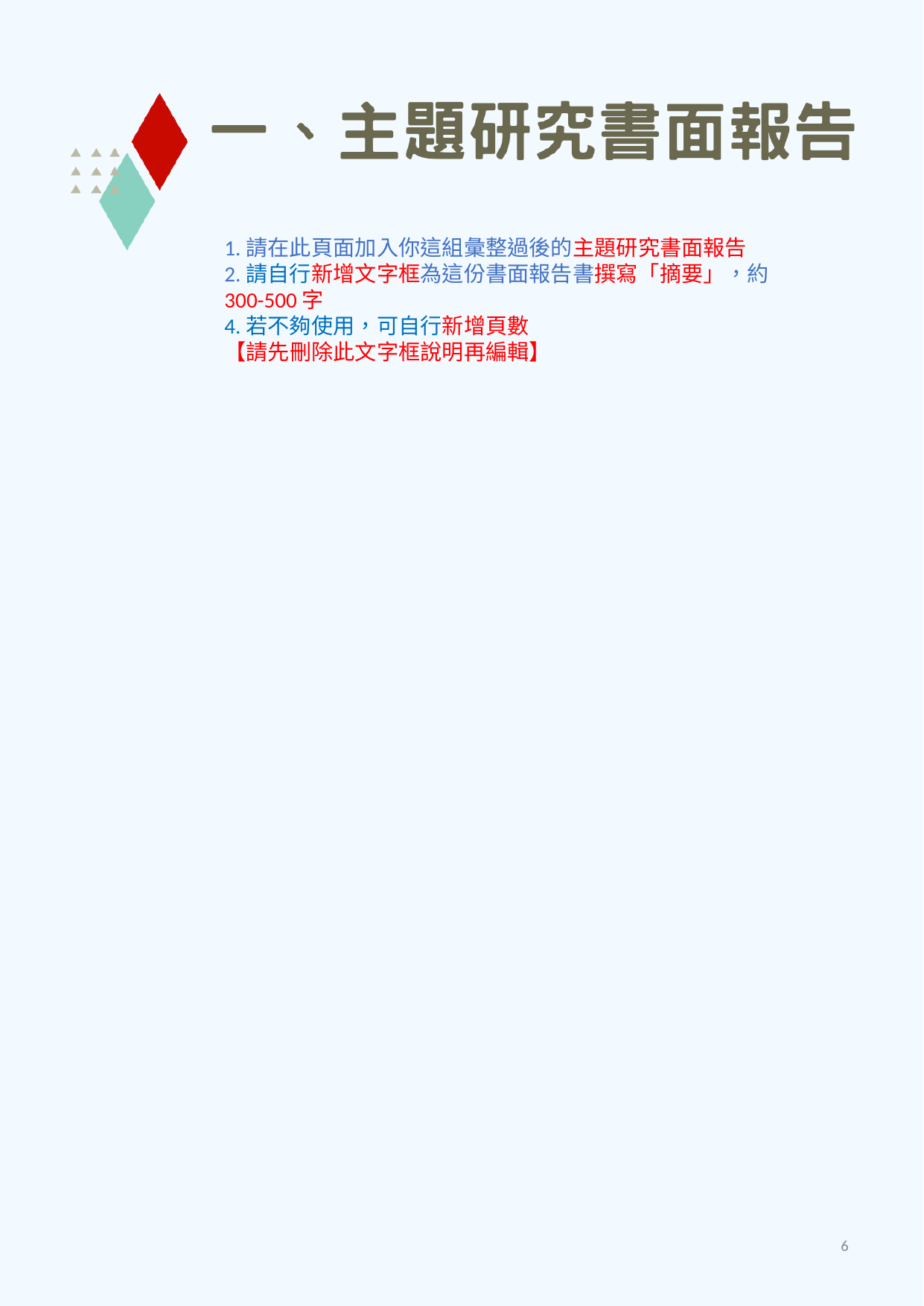

1.請在此頁面加入你這組彙整過後的主題研究書面報告
2.請自行新增文字框為這份書面報告書撰寫「摘要」，約300-500字
4.若不夠使用，可自行新增頁數
【請先刪除此文字框說明再編輯】
6